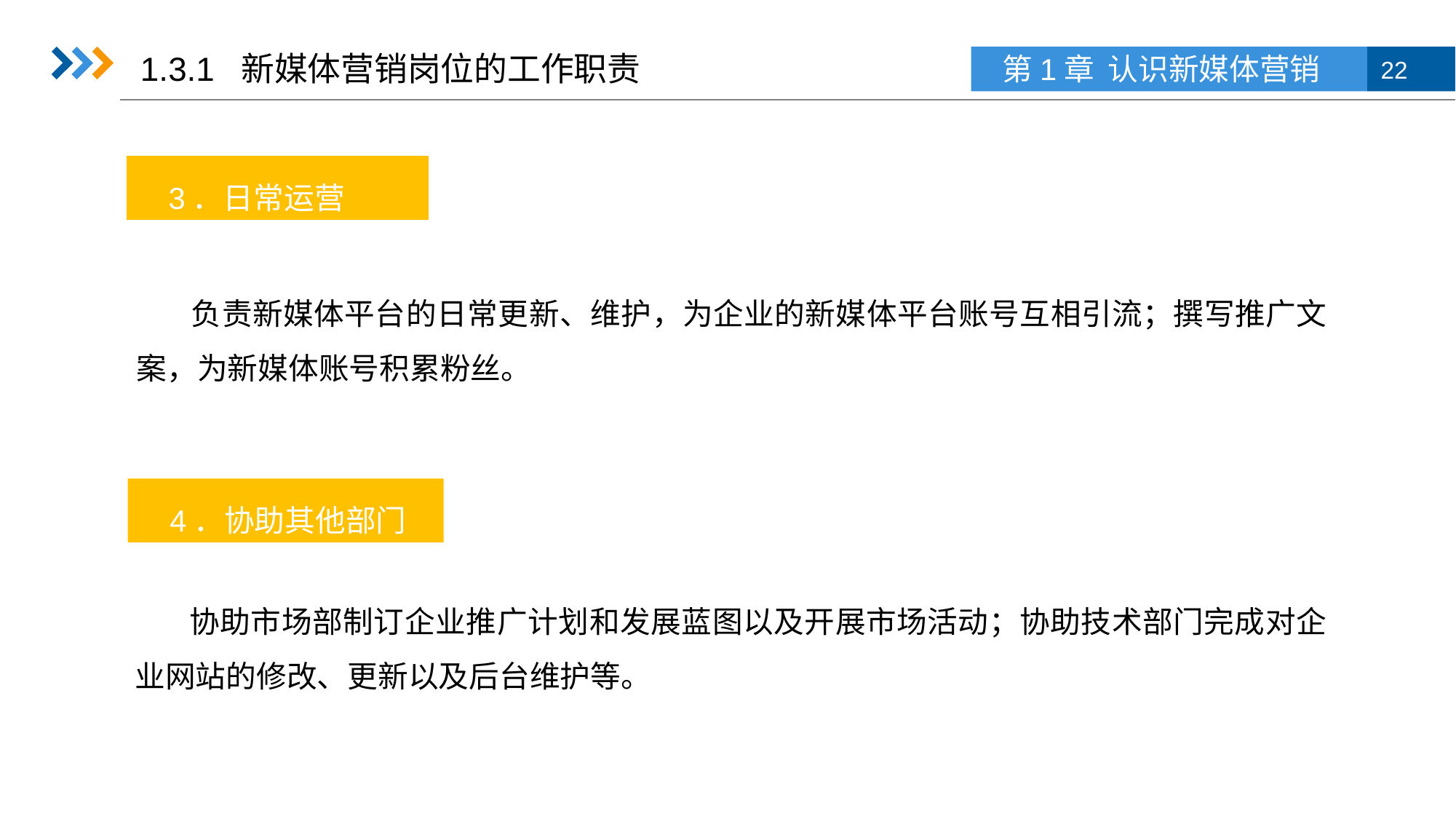

1.3.1  新媒体营销岗位的工作职责
3．日常运营
负责新媒体平台的日常更新、维护，为企业的新媒体平台账号互相引流；撰写推广文案，为新媒体账号积累粉丝。
4．协助其他部门
协助市场部制订企业推广计划和发展蓝图以及开展市场活动；协助技术部门完成对企业网站的修改、更新以及后台维护等。